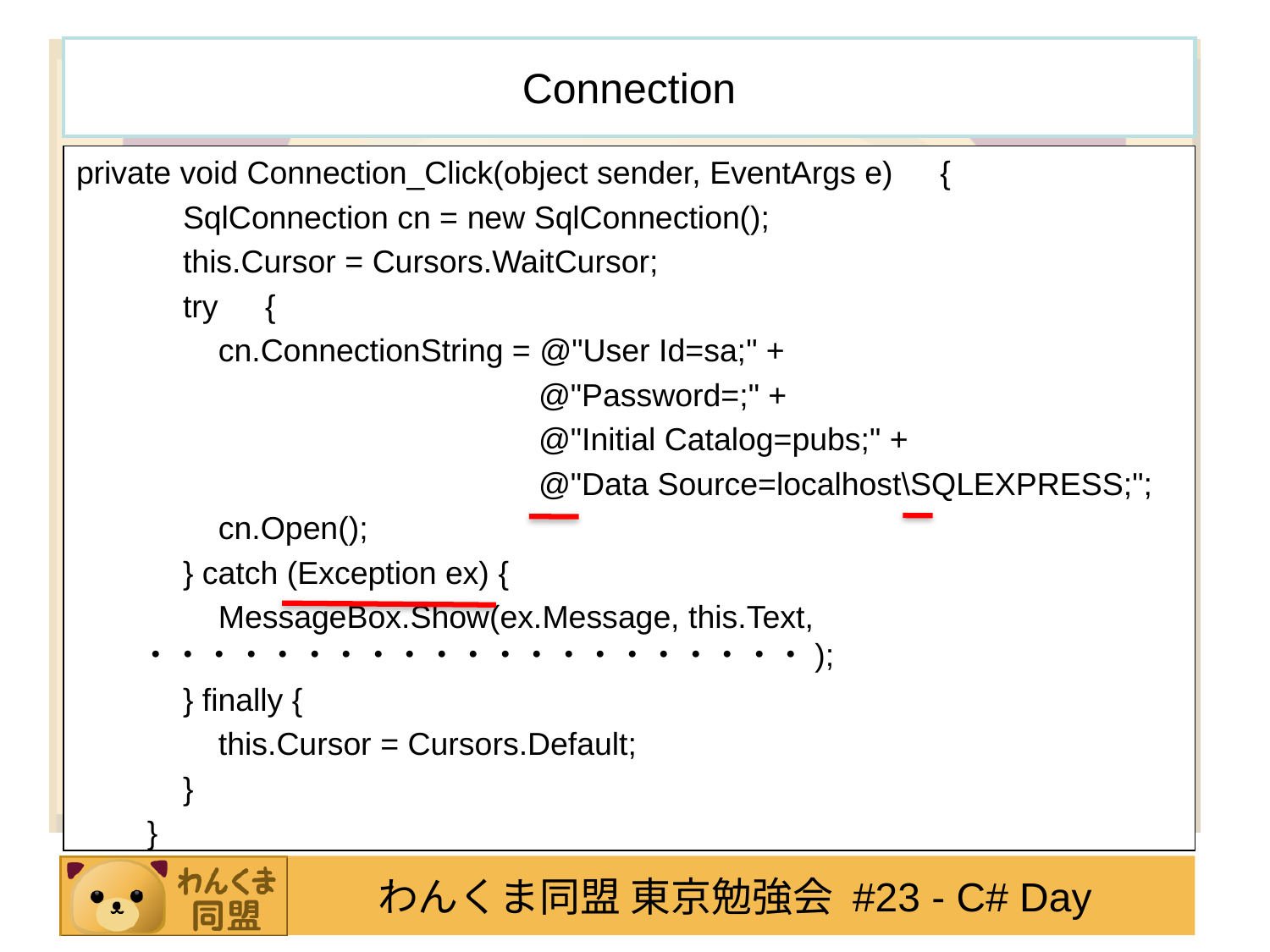

# Connection
private void Connection_Click(object sender, EventArgs e)　{
            SqlConnection cn = new SqlConnection();
            this.Cursor = Cursors.WaitCursor;
            try　{
                cn.ConnectionString = @"User Id=sa;" +
                                                    @"Password=;" +
                                                    @"Initial Catalog=pubs;" +
                                                    @"Data Source=localhost\SQLEXPRESS;";
                cn.Open();
            } catch (Exception ex) {
                MessageBox.Show(ex.Message, this.Text, ・・・・・・・・・・・・・・・・・・・・・);
            } finally {
                this.Cursor = Cursors.Default;
            }
        }